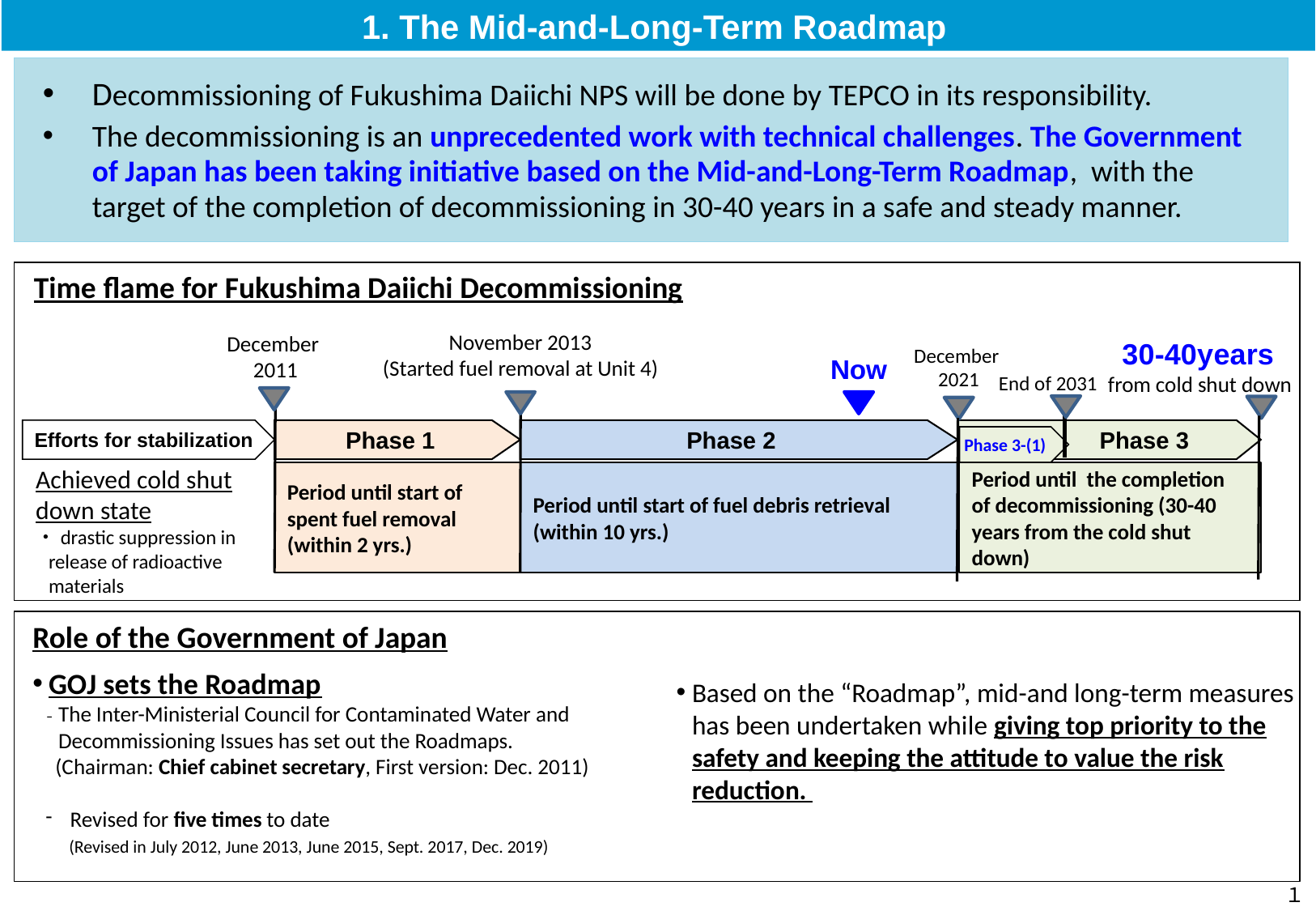

1. The Mid-and-Long-Term Roadmap
Decommissioning of Fukushima Daiichi NPS will be done by TEPCO in its responsibility.
The decommissioning is an unprecedented work with technical challenges. The Government of Japan has been taking initiative based on the Mid-and-Long-Term Roadmap,  with the target of the completion of decommissioning in 30-40 years in a safe and steady manner.
Time flame for Fukushima Daiichi Decommissioning

November 2013
(Started fuel removal at Unit 4)
December
2011
30-40years  from cold shut down
December
2021
Now
End of 2031

Efforts for stabilization
Phase 1
Phase 2
Phase 3

Achieved cold shut down state
・drastic suppression in release of radioactive materials
Phase 3-(1)
Period until start of fuel debris retrieval (within 10 yrs.)
Period until  the completion of decommissioning (30-40 years from the cold shut down)
Period until start of spent fuel removal (within 2 yrs.)

Role of the Government of Japan
GOJ sets the Roadmap
The Inter-Ministerial Council for Contaminated Water and Decommissioning Issues has set out the Roadmaps.
  (Chairman: Chief cabinet secretary, First version: Dec. 2011)

Revised for five times to date
     (Revised in July 2012, June 2013, June 2015, Sept. 2017, Dec. 2019)
Based on the “Roadmap”, mid-and long-term measures has been undertaken while giving top priority to the safety and keeping the attitude to value the risk reduction.
１